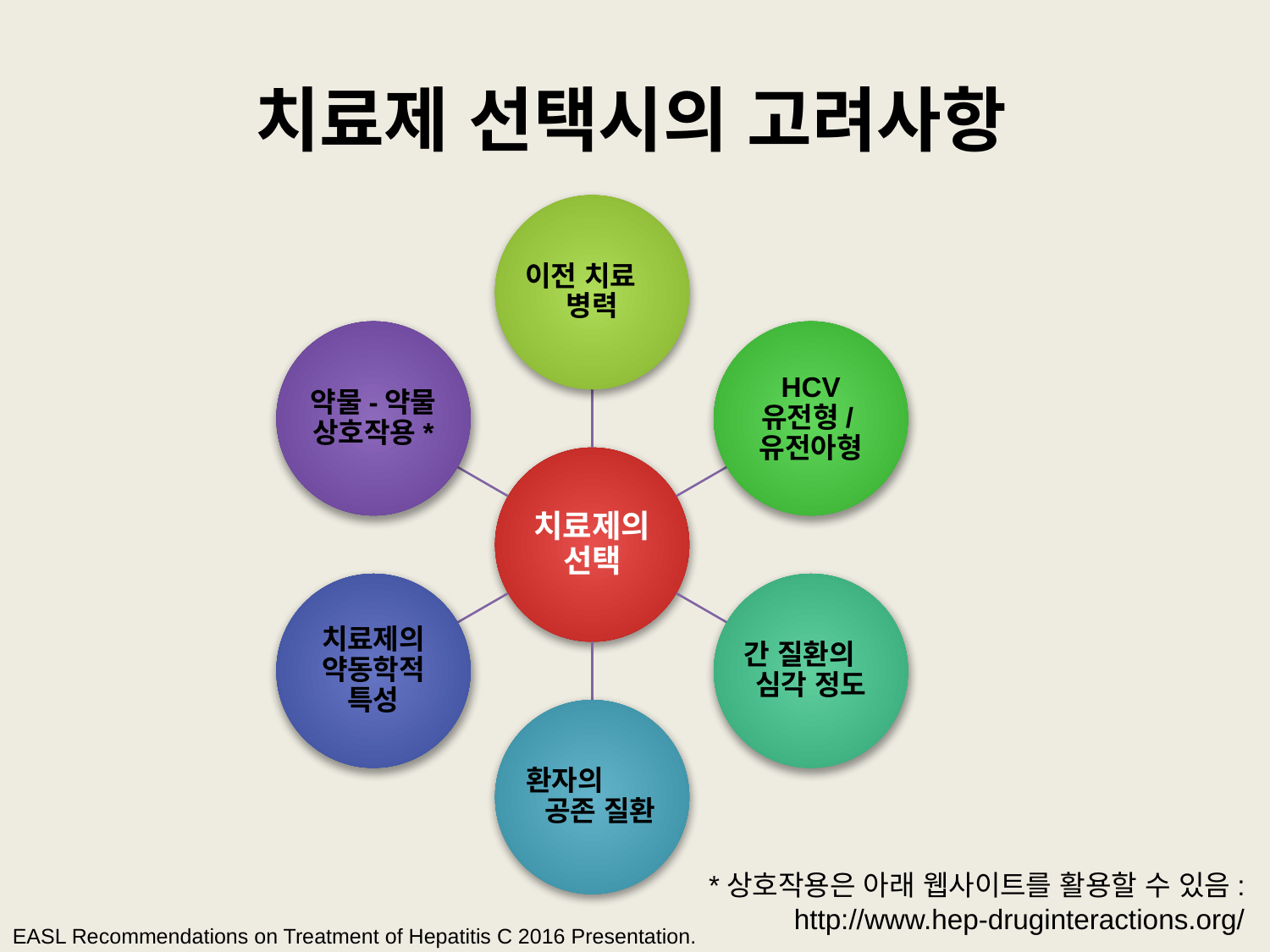

# 치료제 선택시의 고려사항
치료제의 선택

이전 치료    병력

HCV 유전형/유전아형

간 질환의    심각 정도

환자의          공존 질환

치료제의 약동학적 특성

약물-약물 상호작용*
*상호작용은 아래 웹사이트를 활용할 수 있음:
   http://www.hep-druginteractions.org/
EASL Recommendations on Treatment of Hepatitis C 2016 Presentation.